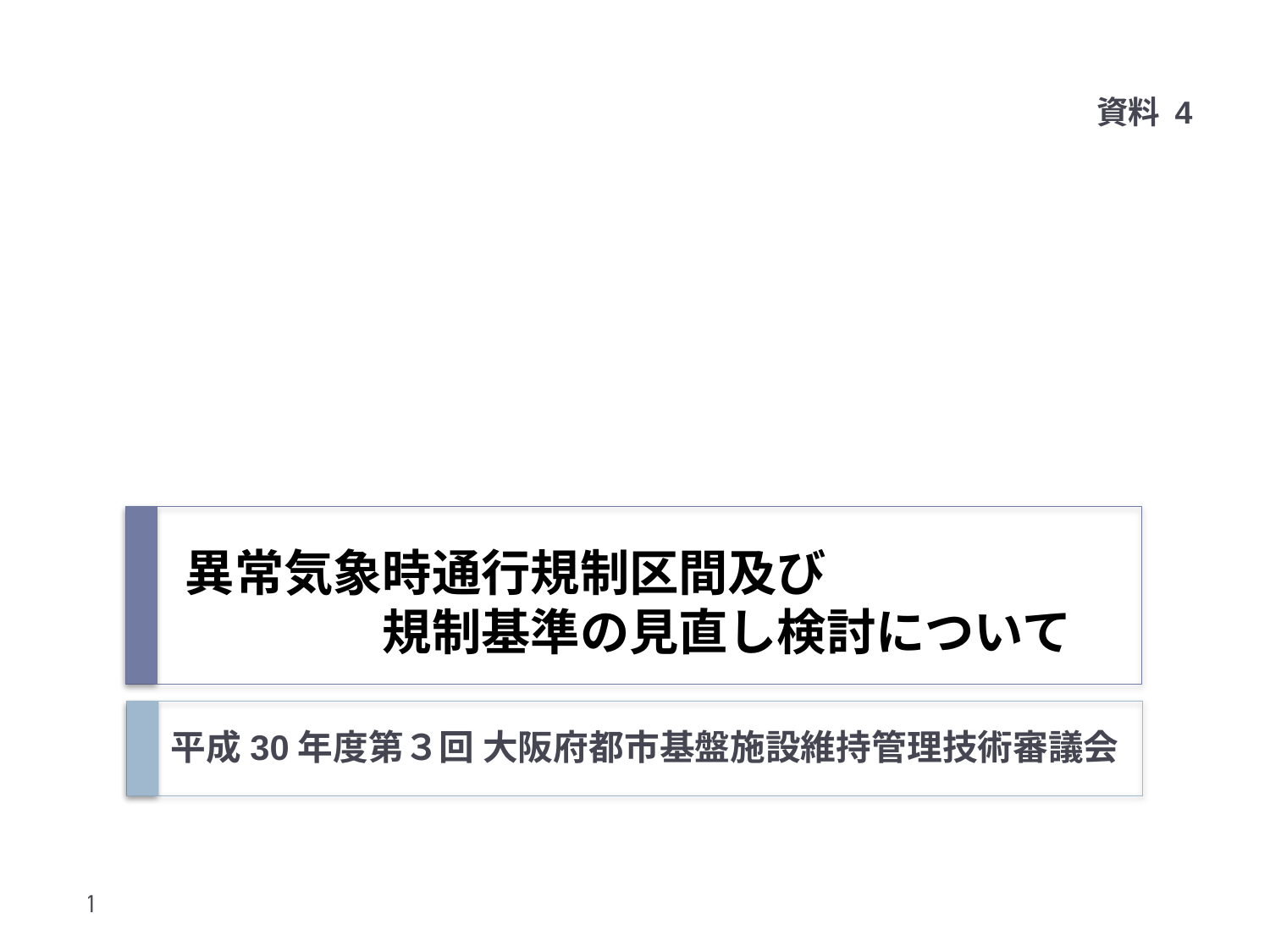

資料 4
異常気象時通行規制区間及び
　　　　規制基準の見直し検討について
平成30年度第３回 大阪府都市基盤施設維持管理技術審議会
1